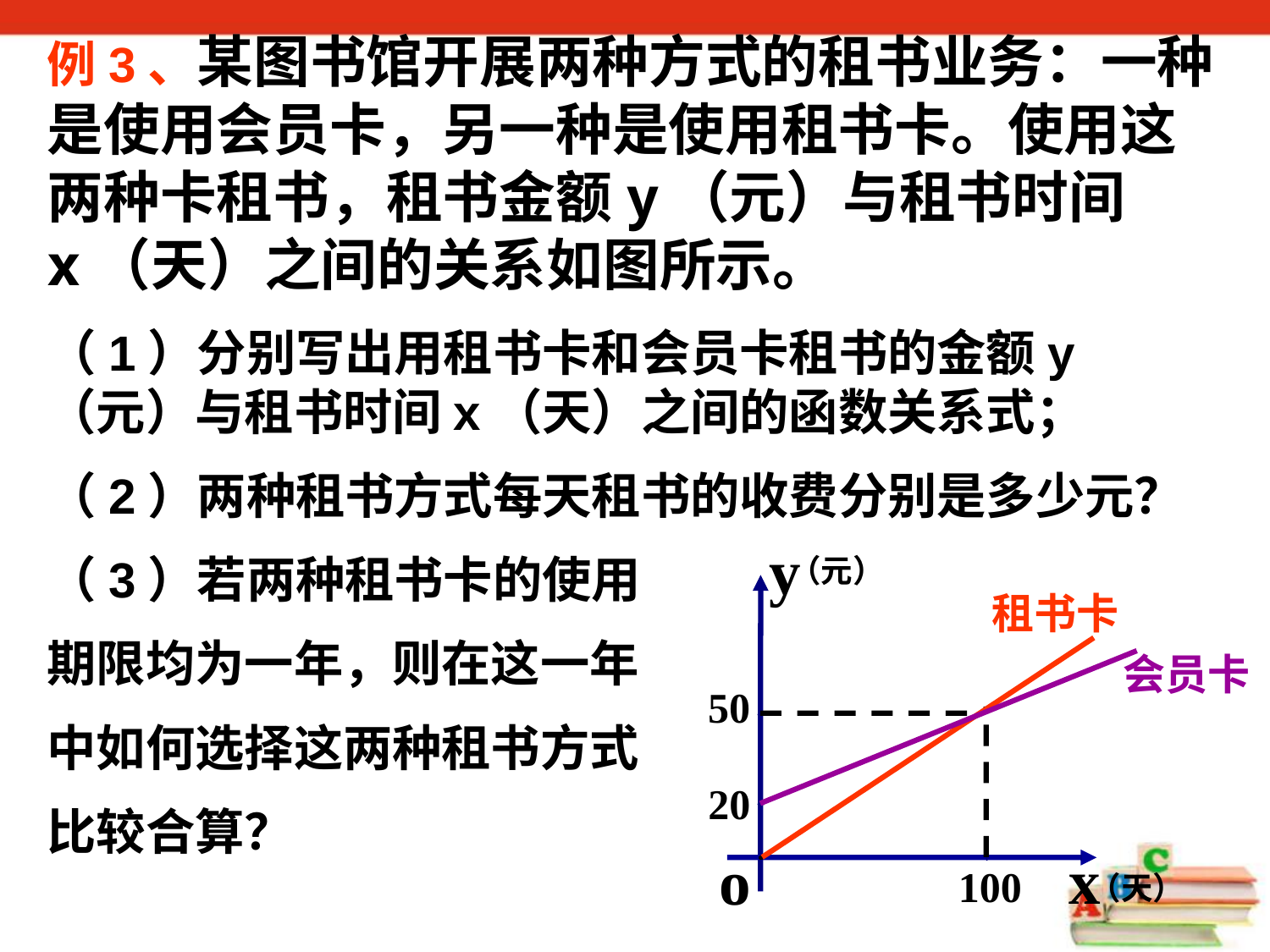

例3、某图书馆开展两种方式的租书业务：一种是使用会员卡，另一种是使用租书卡。使用这两种卡租书，租书金额y（元）与租书时间x（天）之间的关系如图所示。
（1）分别写出用租书卡和会员卡租书的金额y（元）与租书时间x（天）之间的函数关系式；
（2）两种租书方式每天租书的收费分别是多少元？
（3）若两种租书卡的使用
期限均为一年，则在这一年
中如何选择这两种租书方式
比较合算？
y
（元）

50

20

x
o
100

                 （天）

租书卡

会员卡